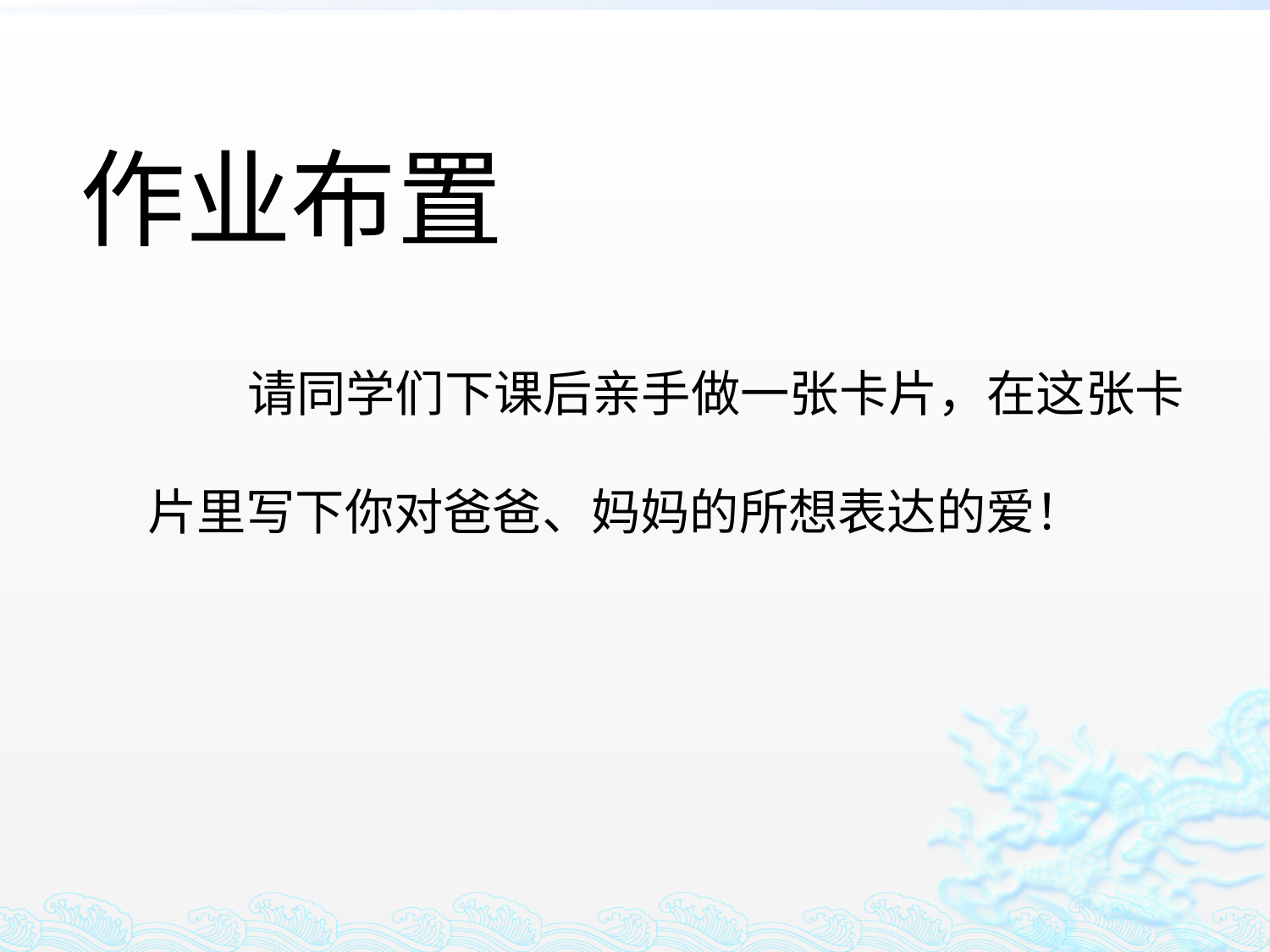

作业布置
        请同学们下课后亲手做一张卡片，在这张卡

片里写下你对爸爸、妈妈的所想表达的爱！